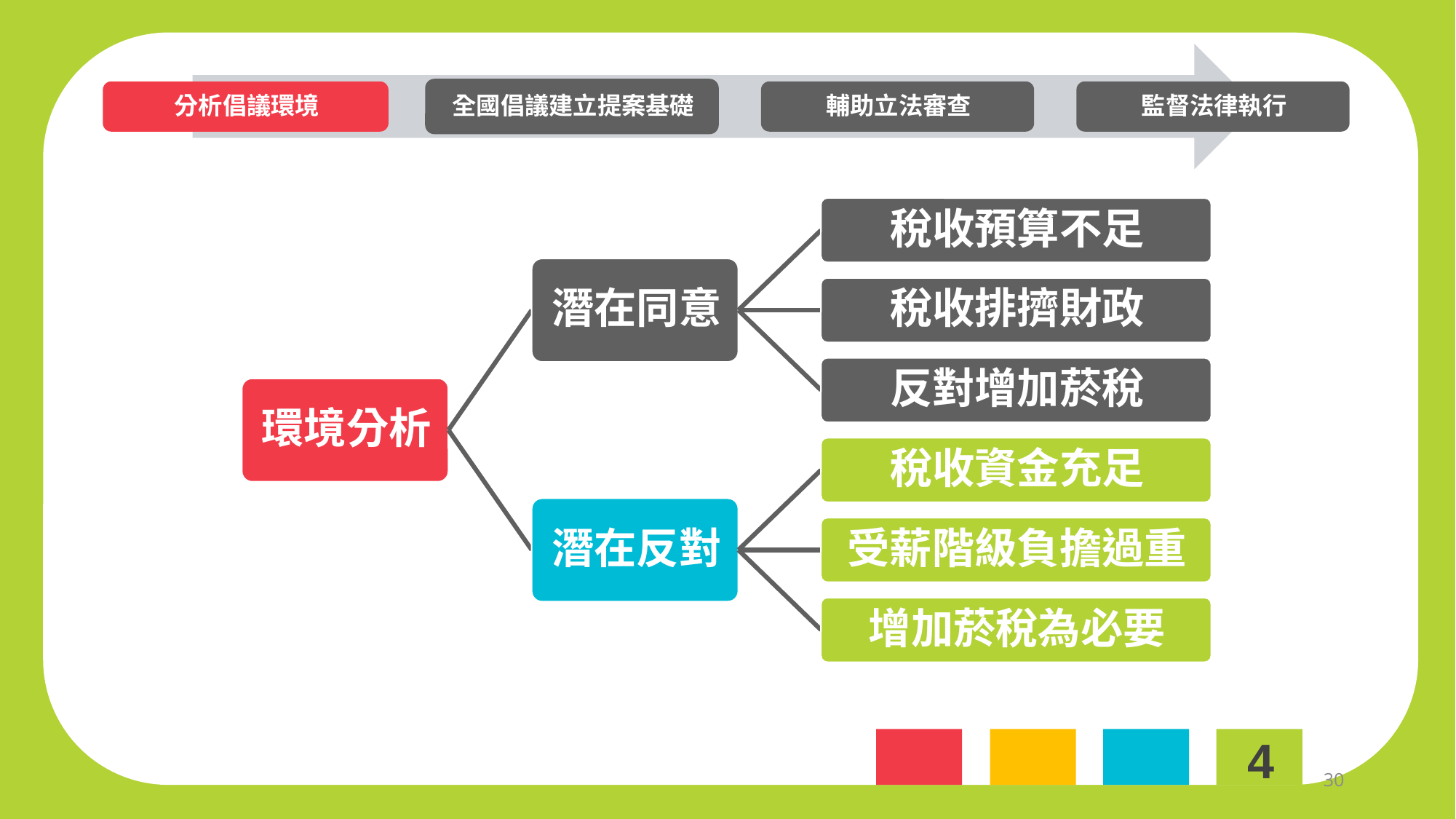

分析倡議環境
全國倡議建立提案基礎
輔助立法審查
監督法律執行
環境分析

潛在同意

稅收預算不足

稅收排擠財政

反對增加菸稅

潛在反對

稅收資金充足

受薪階級負擔過重

增加菸稅為必要
4

30